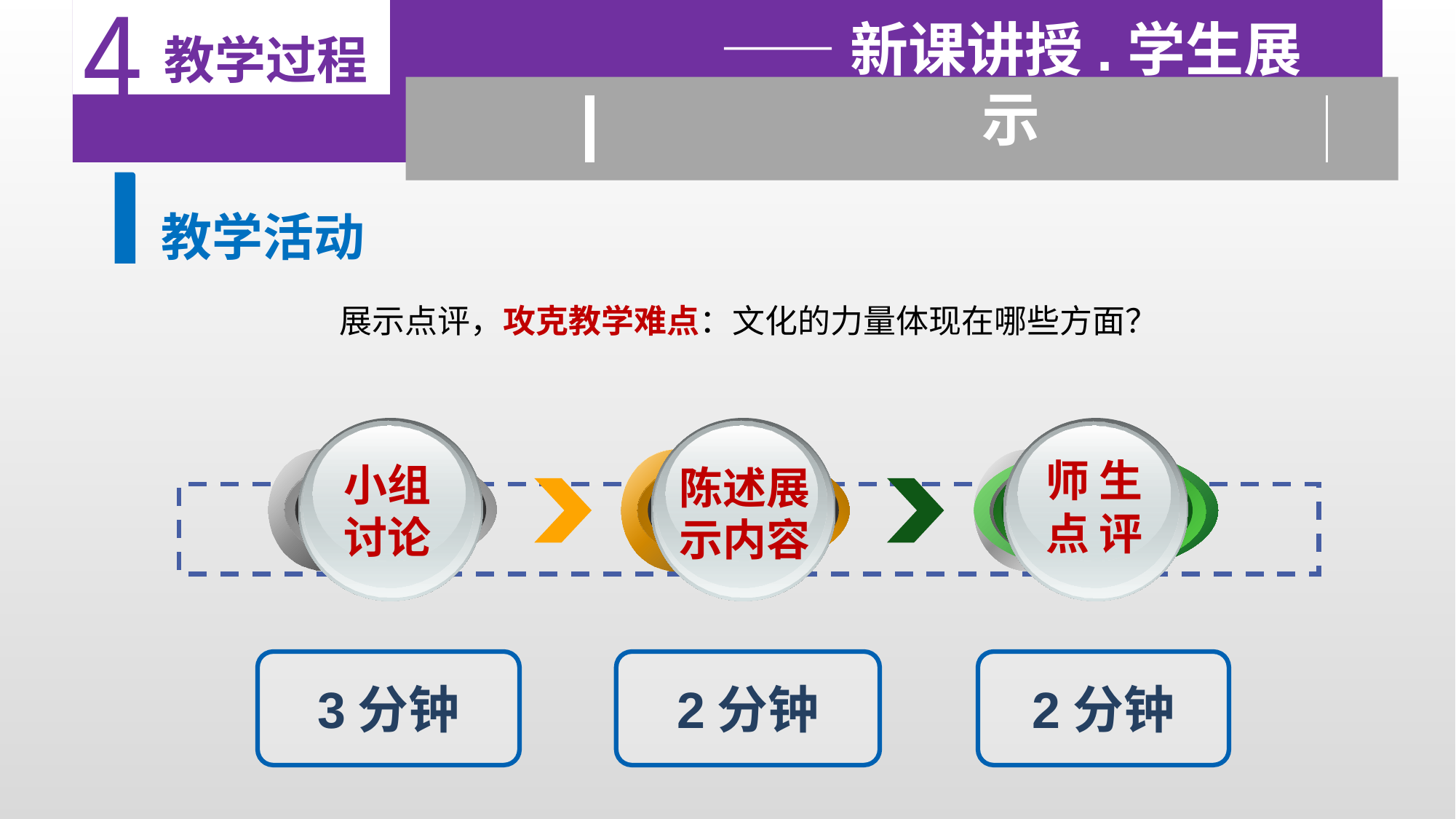

4
     教学过程

——新课讲授.学生展示

教学活动
展示点评，攻克教学难点：文化的力量体现在哪些方面？

陈述展
示内容

小组
讨论

师 生
点 评

3分钟
2分钟
2分钟